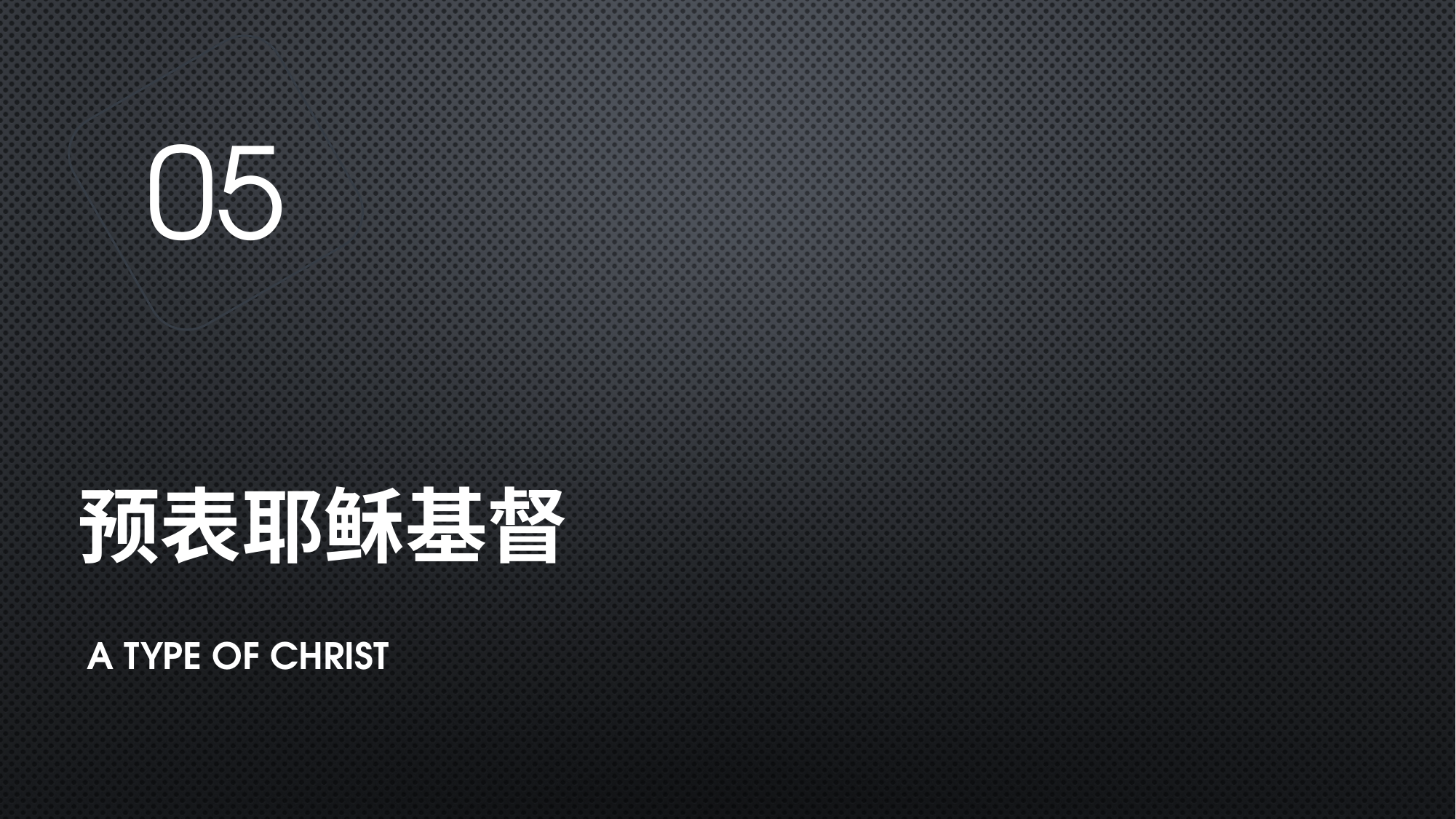

05
# 预表耶稣基督
A type of Christ